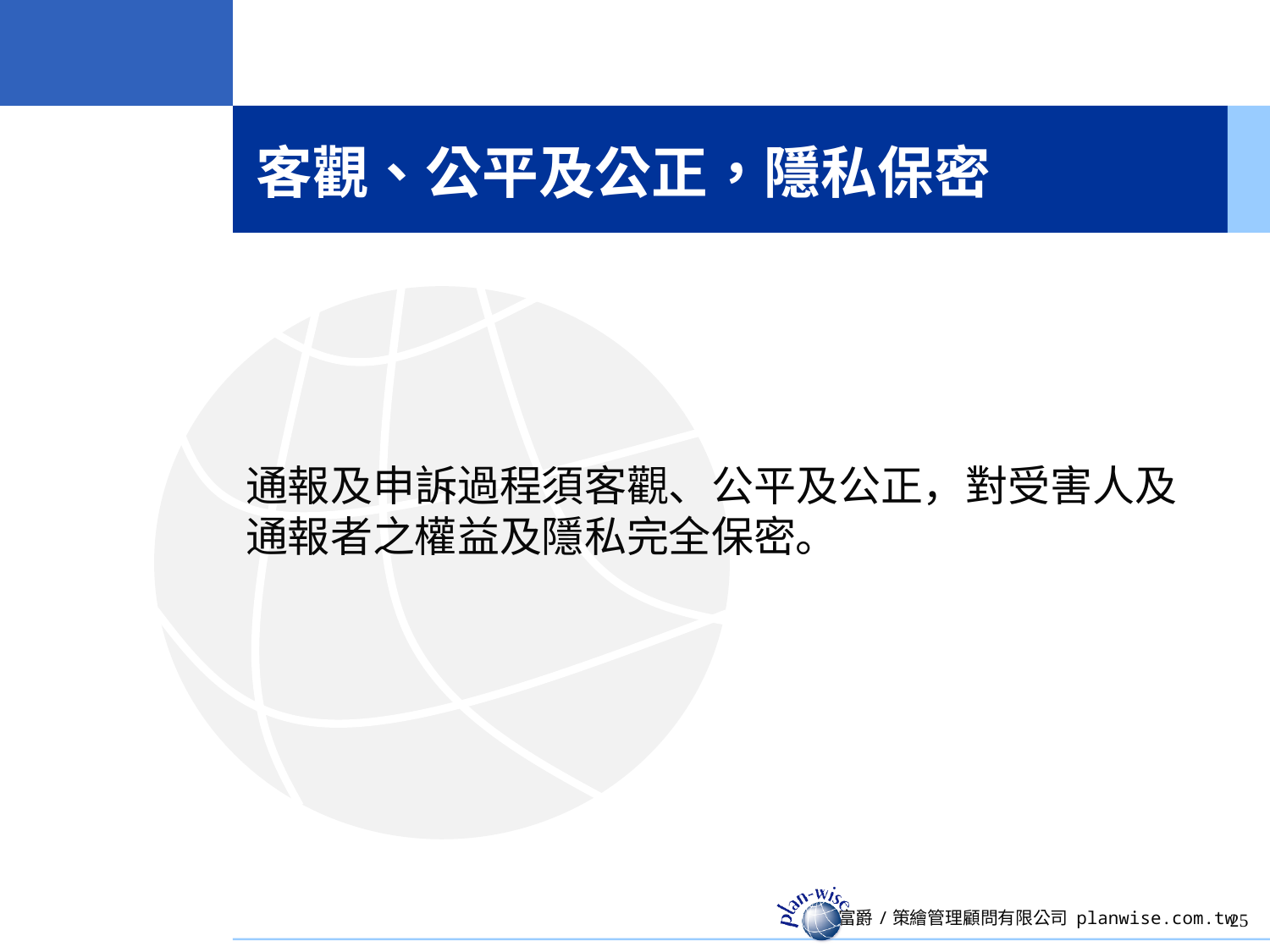

# 客觀、公平及公正，隱私保密

通報及申訴過程須客觀、公平及公正，對受害人及通報者之權益及隱私完全保密。

25